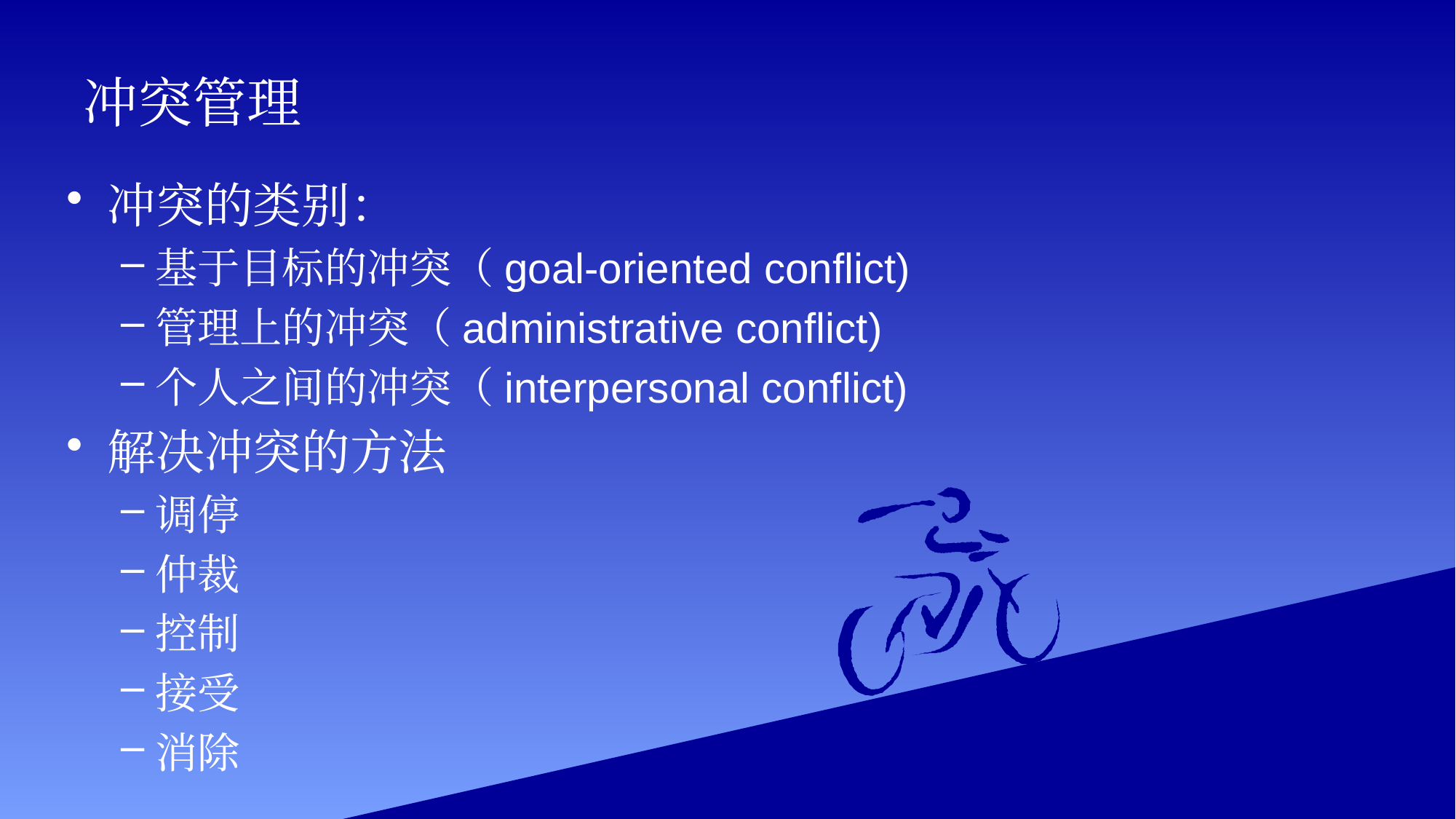

# 冲突管理
冲突的类别：
基于目标的冲突（goal-oriented conflict)
管理上的冲突（administrative conflict)
个人之间的冲突（interpersonal conflict)
解决冲突的方法
调停
仲裁
控制
接受
消除